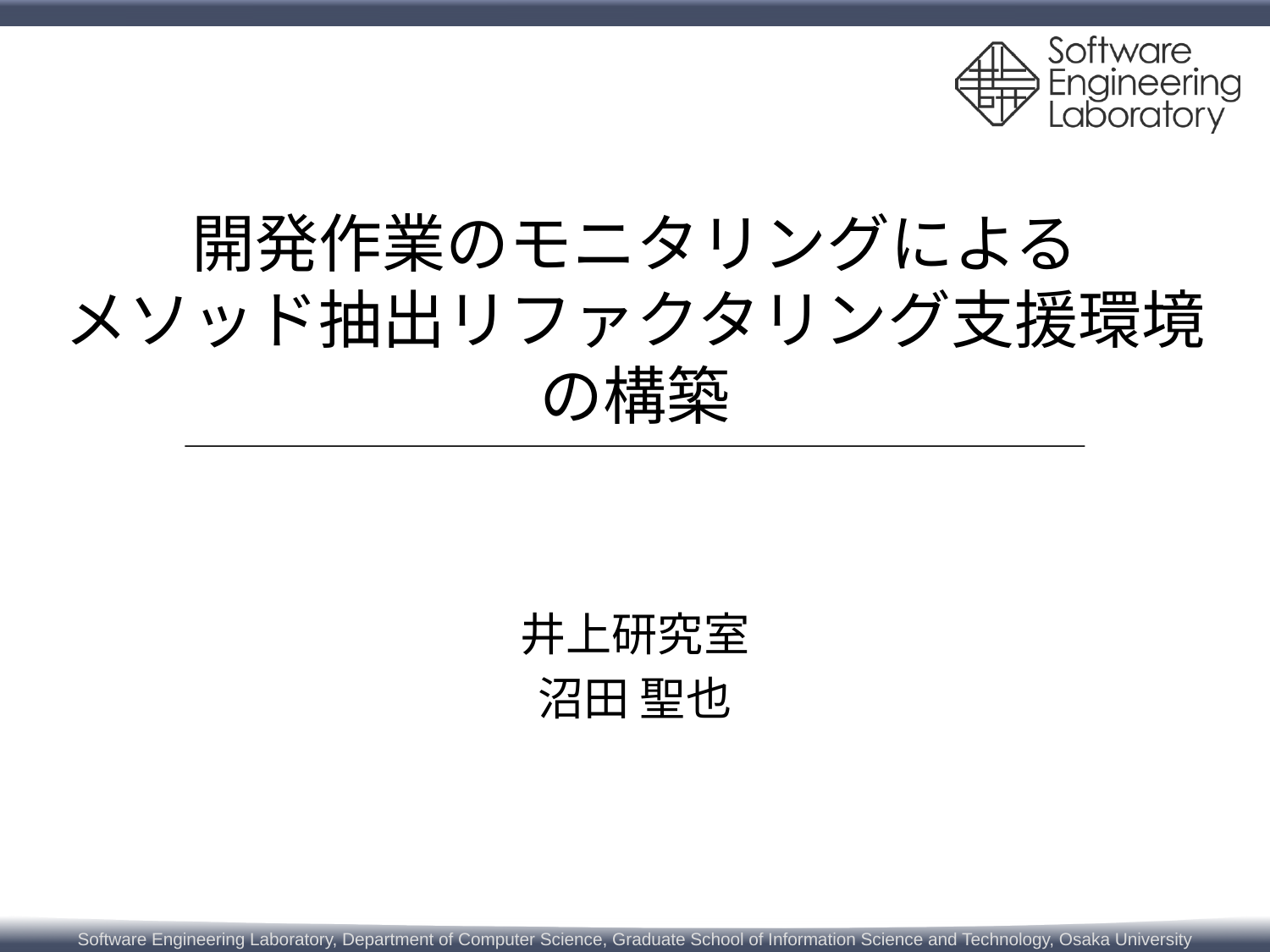

# 開発作業のモニタリングによる メソッド抽出リファクタリング支援環境の構築

井上研究室
沼田 聖也